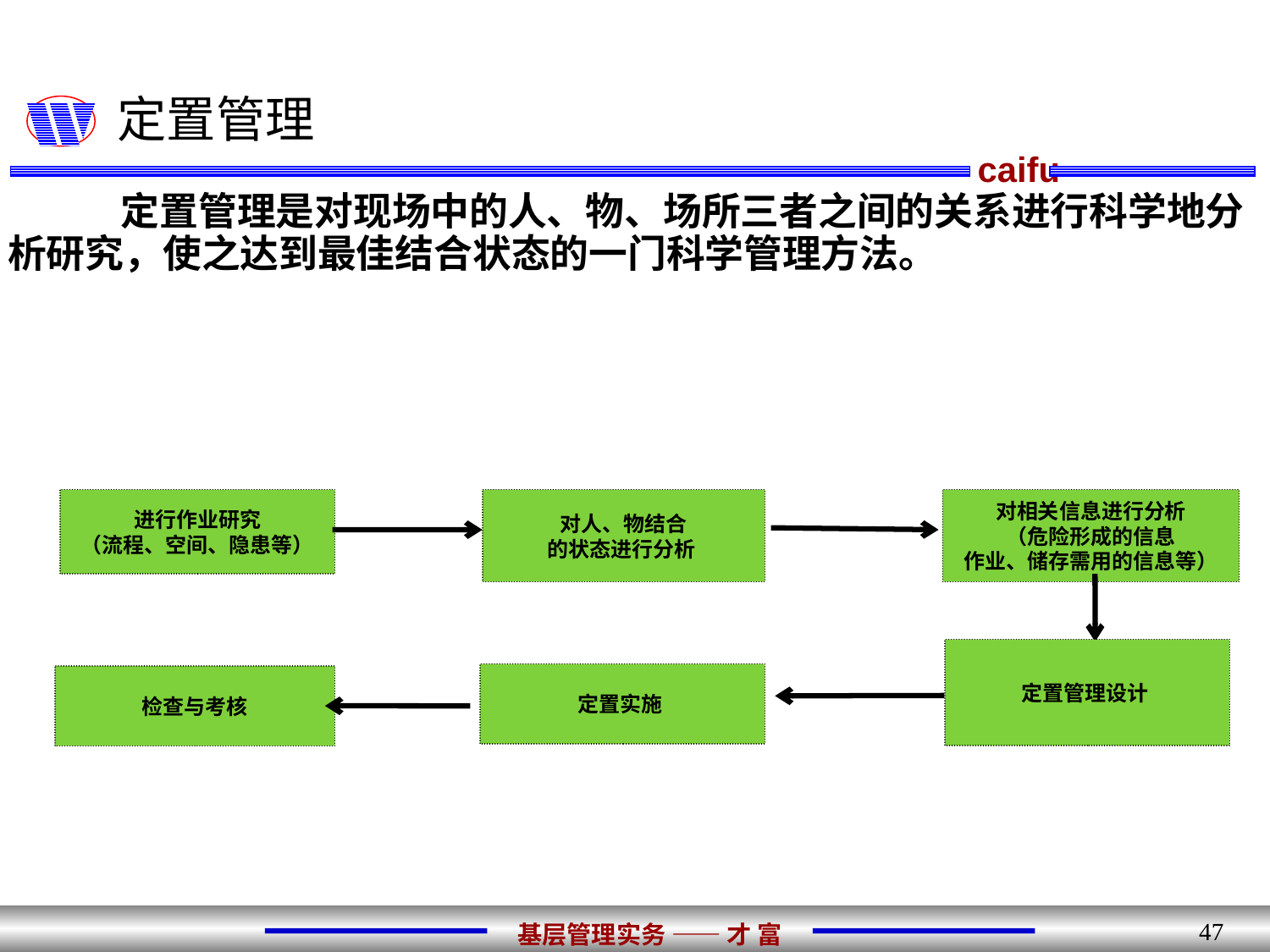

定置管理
      定置管理是对现场中的人、物、场所三者之间的关系进行科学地分析研究，使之达到最佳结合状态的一门科学管理方法。
进行作业研究
（流程、空间、隐患等）
对人、物结合
的状态进行分析
对相关信息进行分析
（危险形成的信息
作业、储存需用的信息等）

定置管理设计
定置实施
检查与考核